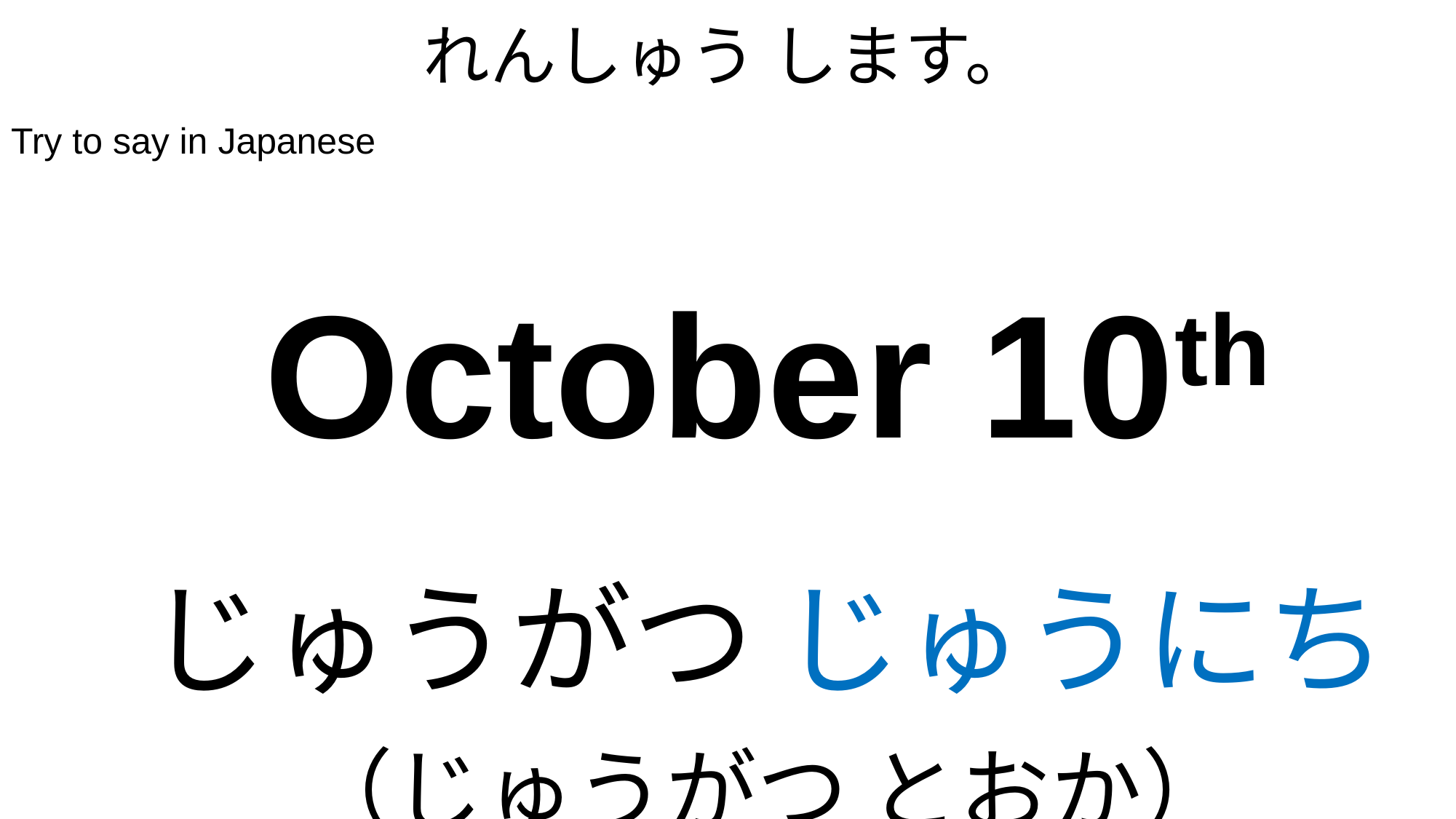

# れんしゅう します。
Try to say in Japanese
| October 10th |
| --- |
| じゅうがつ じゅうにち （じゅうがつ とおか） |